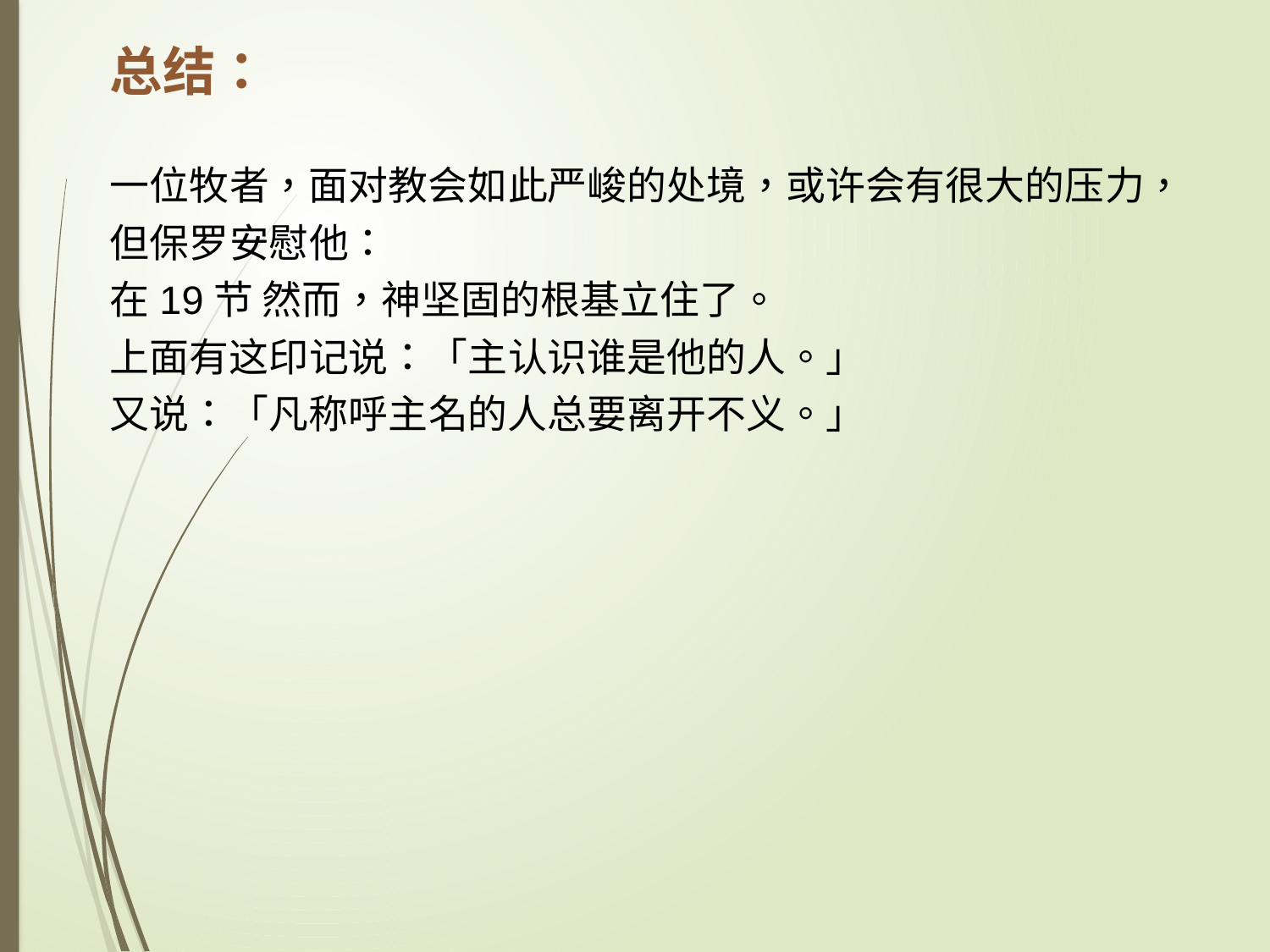

总结：‪
一位牧者，面对教会如此严峻的处境，或许会有很大的压力，但保罗安慰他：
在19节 然而，神坚固的根基立住了。
上面有这印记说：「主认识谁是他的人。」
又说：「凡称呼主名的人总要离开不义。」